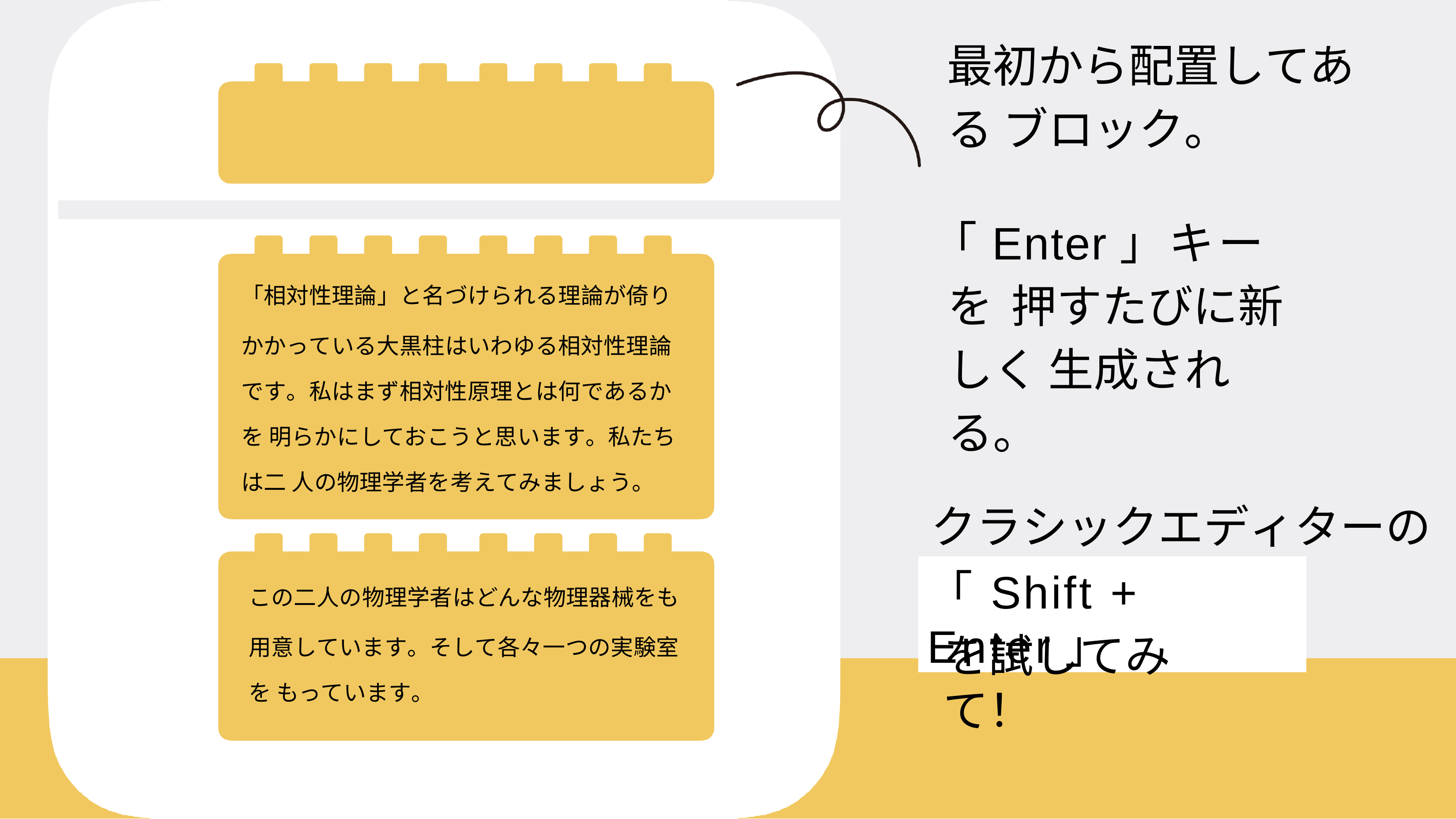

# 最初から配置してある ブロック。
段落(文章)ブロック

「Enter」キーを 押すたびに新しく 生成される。
クラシックエディターの ような改行は
「相対性理論」と名づけられる理論が倚り
かかっている大黒柱はいわゆる相対性理論 です。私はまず相対性原理とは何であるかを 明らかにしておこうと思います。私たちは二 人の物理学者を考えてみましょう。
「Shift + Enter」
この二人の物理学者はどんな物理器械をも
用意しています。そして各々一つの実験室を もっています。
を試してみて！